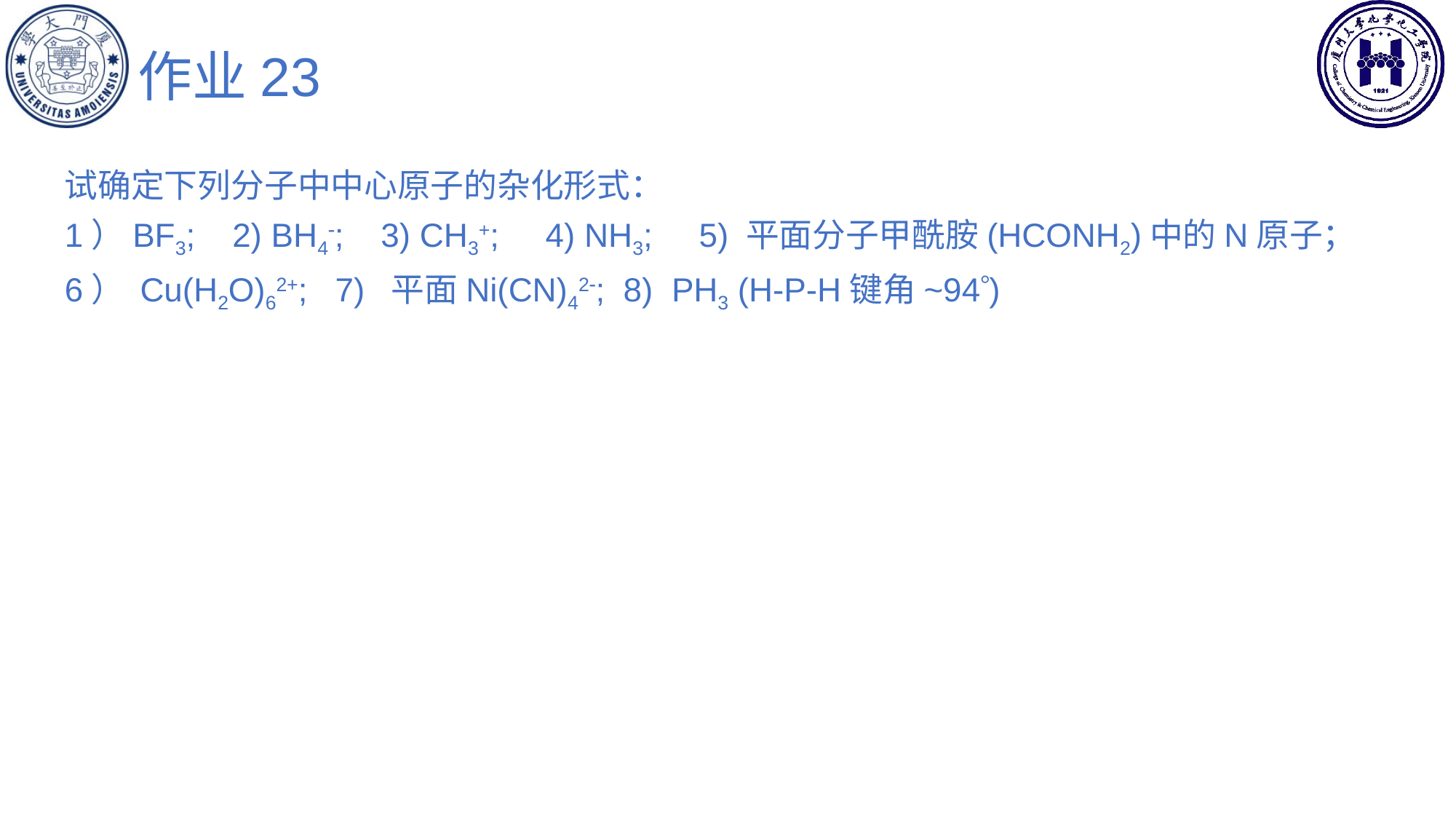

# 作业23
试确定下列分子中中心原子的杂化形式：
1）BF3;    2) BH4−;    3) CH3+;     4) NH3;     5) 平面分子甲酰胺(HCONH2)中的N原子；
6） Cu(H2O)62+;   7)  平面Ni(CN)42−;  8)  PH3 (H-P-H键角~94°)